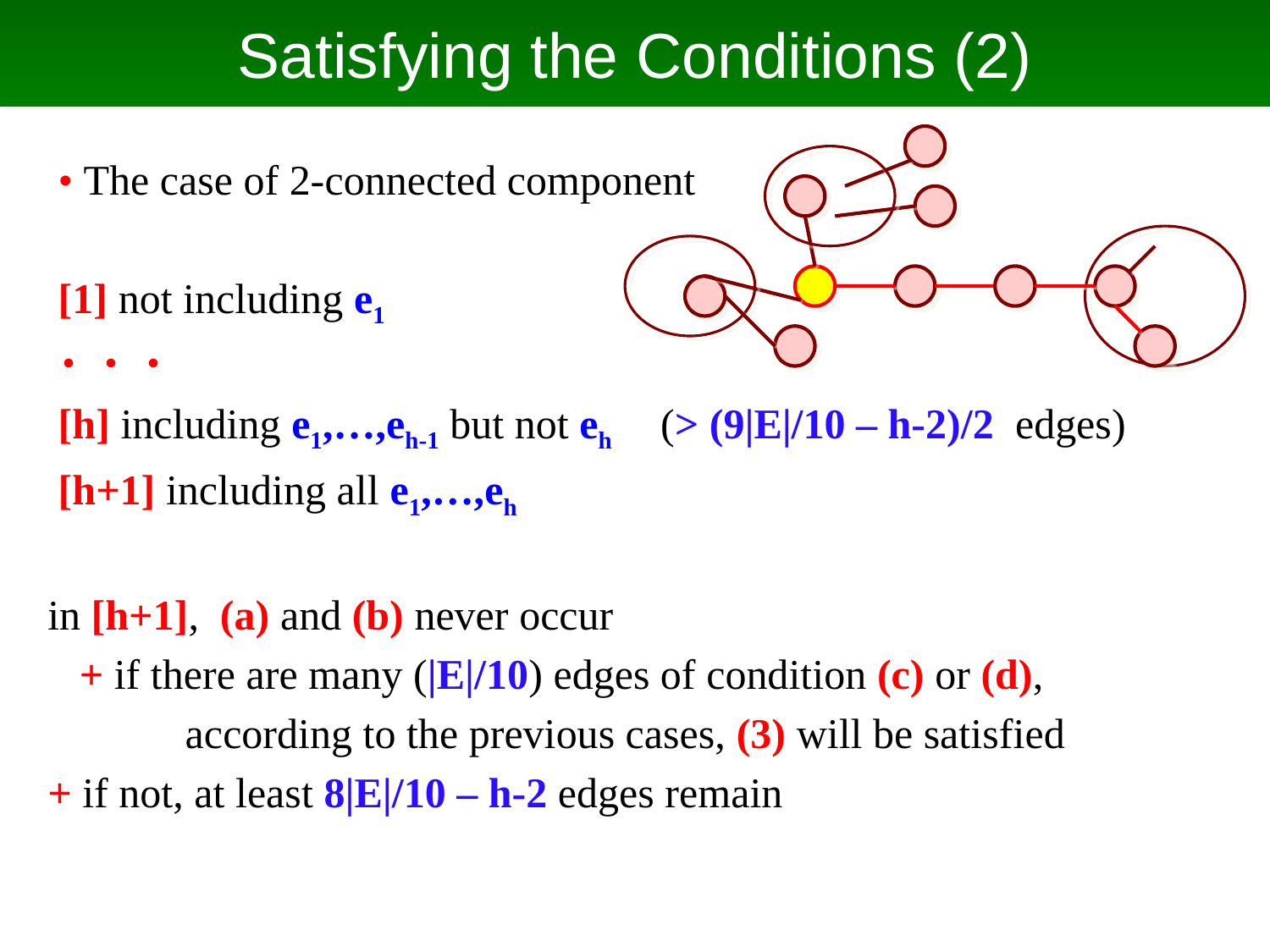

# Satisfying the Conditions (2)

 • The case of 2-connected component

 [1] not including e1
・・・
 [h] including e1,…,eh-1 but not eh     (> (9|E|/10 – h-2)/2  edges)
 [h+1] including all e1,…,eh

in [h+1],  (a) and (b) never occur
   + if there are many (|E|/10) edges of condition (c) or (d),
             according to the previous cases, (3) will be satisfied
+ if not, at least 8|E|/10 – h-2 edges remain